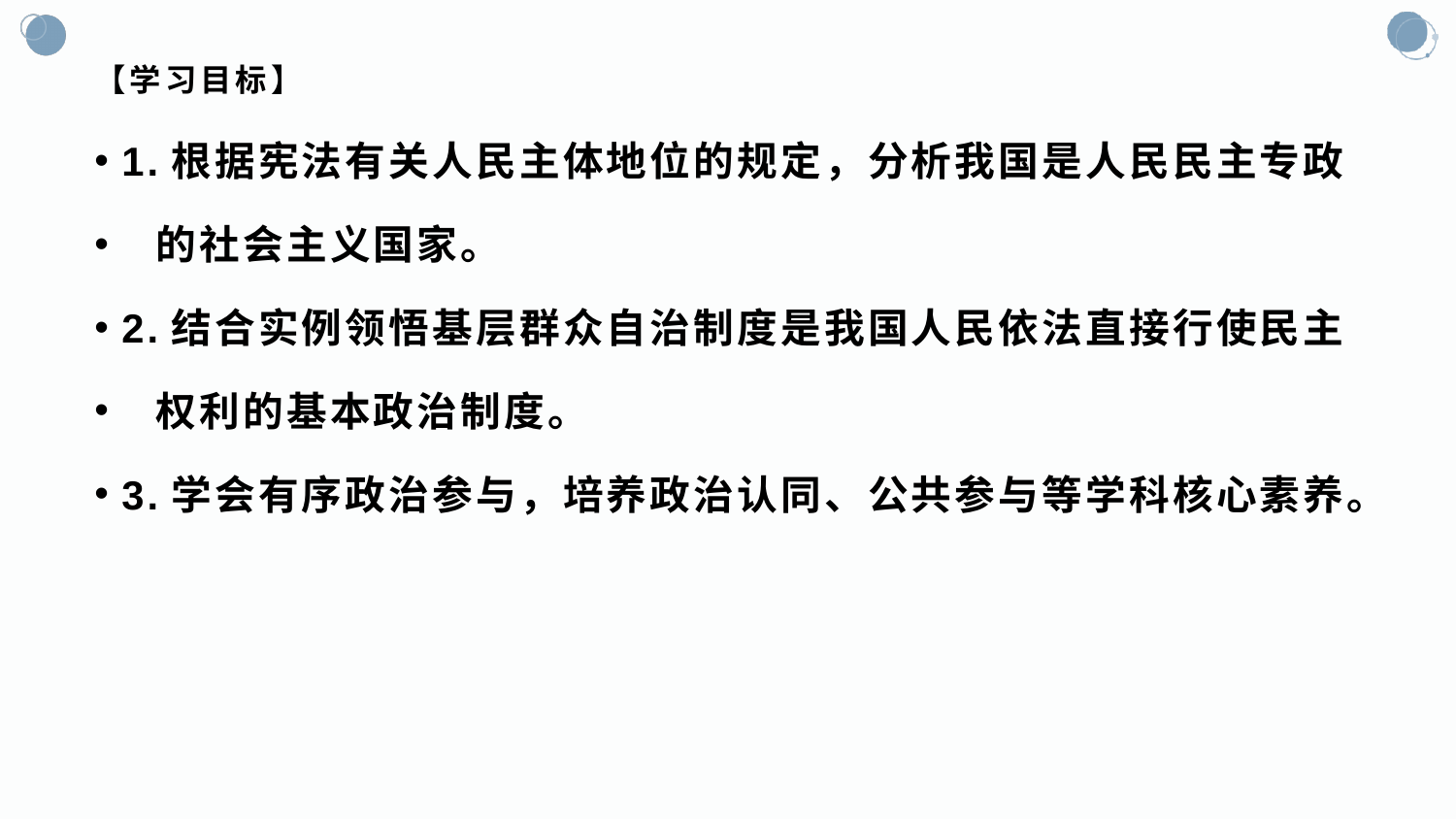

# 【学习目标】
1.根据宪法有关人民主体地位的规定，分析我国是人民民主专政
  的社会主义国家。
2.结合实例领悟基层群众自治制度是我国人民依法直接行使民主
  权利的基本政治制度。
3.学会有序政治参与，培养政治认同、公共参与等学科核心素养。